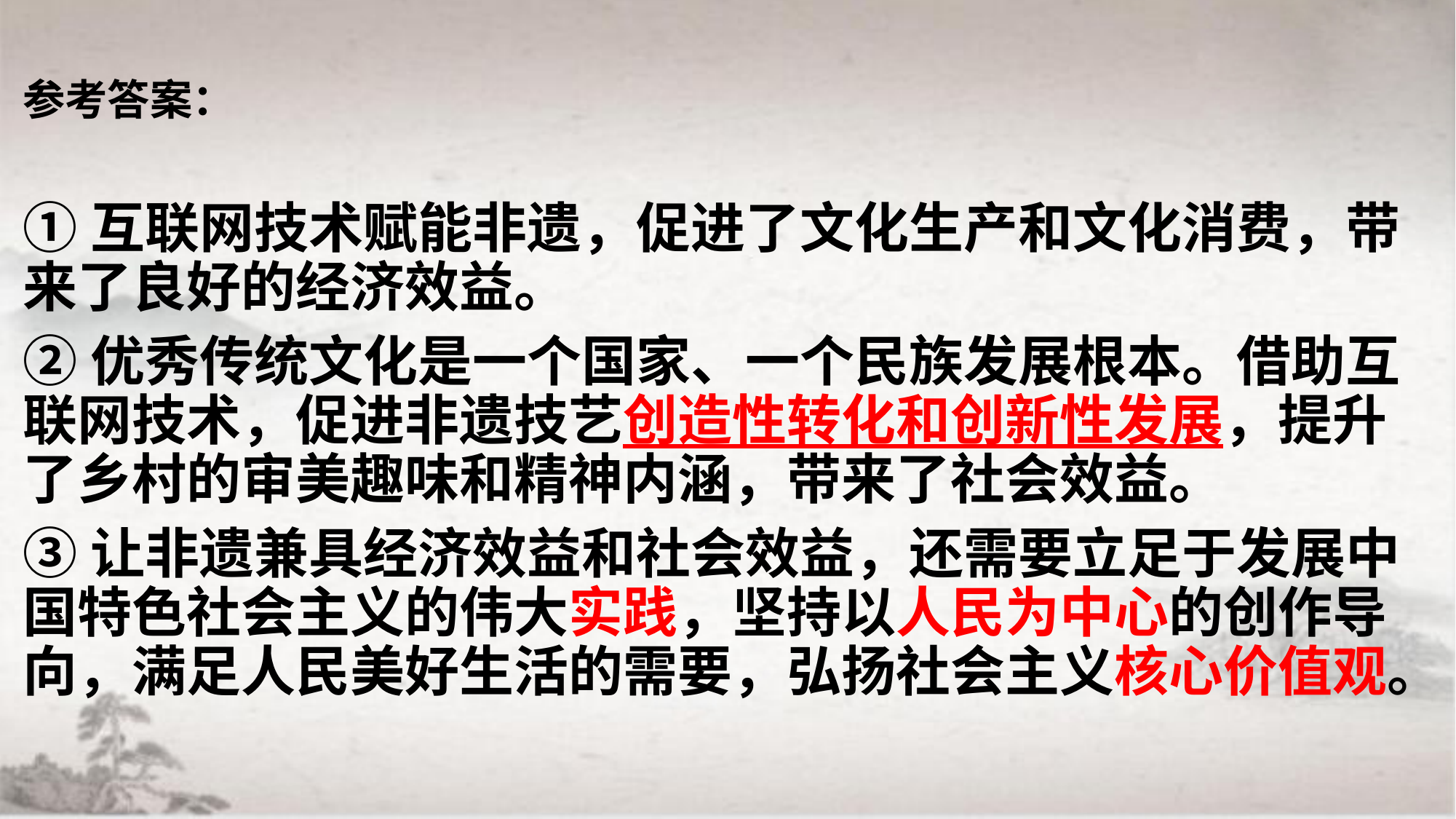

参考答案：

①互联网技术赋能非遗，促进了文化生产和文化消费，带来了良好的经济效益。
②优秀传统文化是一个国家、一个民族发展根本。借助互联网技术，促进非遗技艺创造性转化和创新性发展，提升了乡村的审美趣味和精神内涵，带来了社会效益。
③让非遗兼具经济效益和社会效益，还需要立足于发展中国特色社会主义的伟大实践，坚持以人民为中心的创作导向，满足人民美好生活的需要，弘扬社会主义核心价值观。